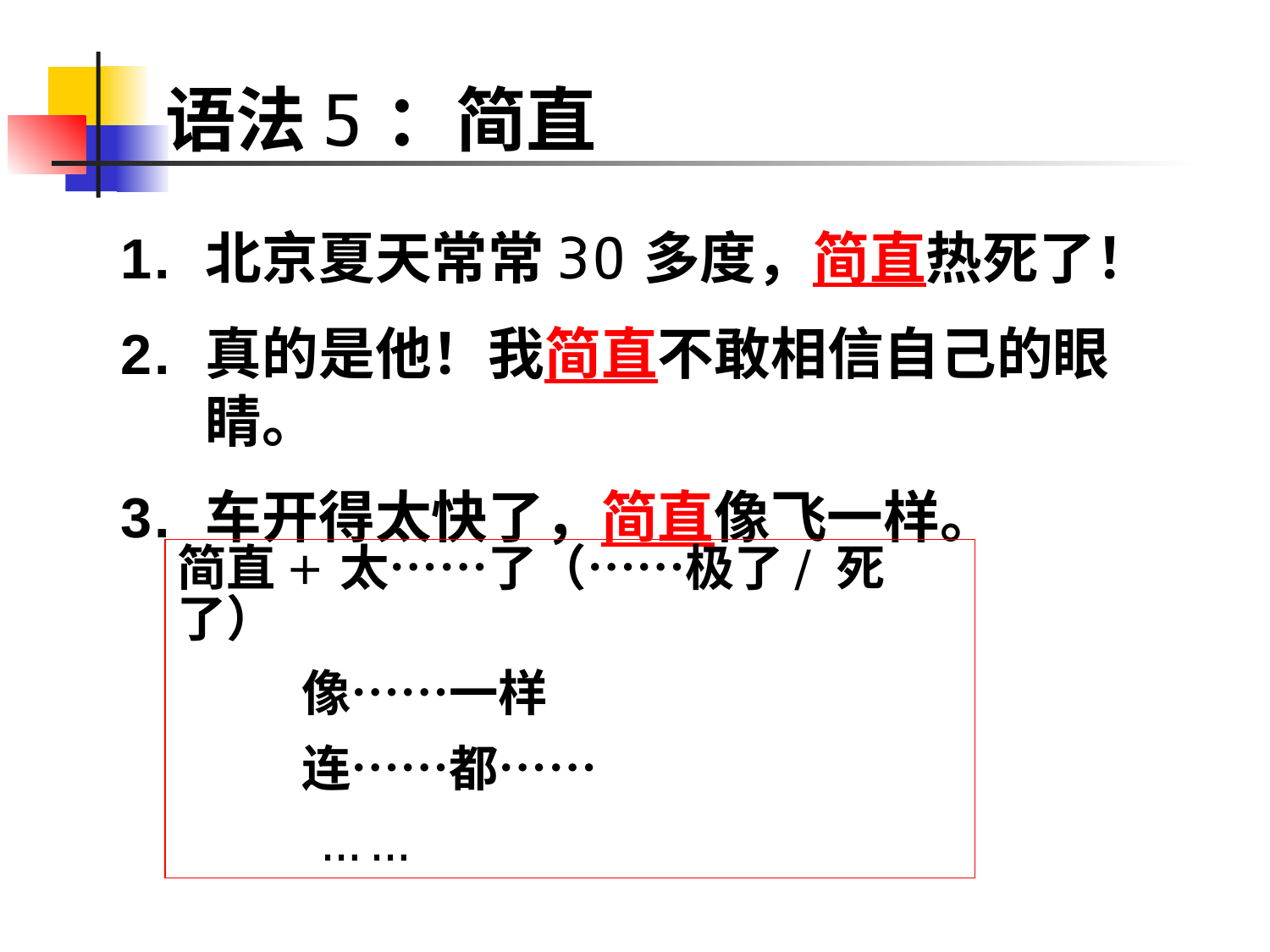

# 语法5：简直
北京夏天常常30多度，简直热死了！
真的是他！我简直不敢相信自己的眼睛。
车开得太快了，简直像飞一样。
简直+太……了（……极了/死了）
          像……一样
          连……都……
          ……